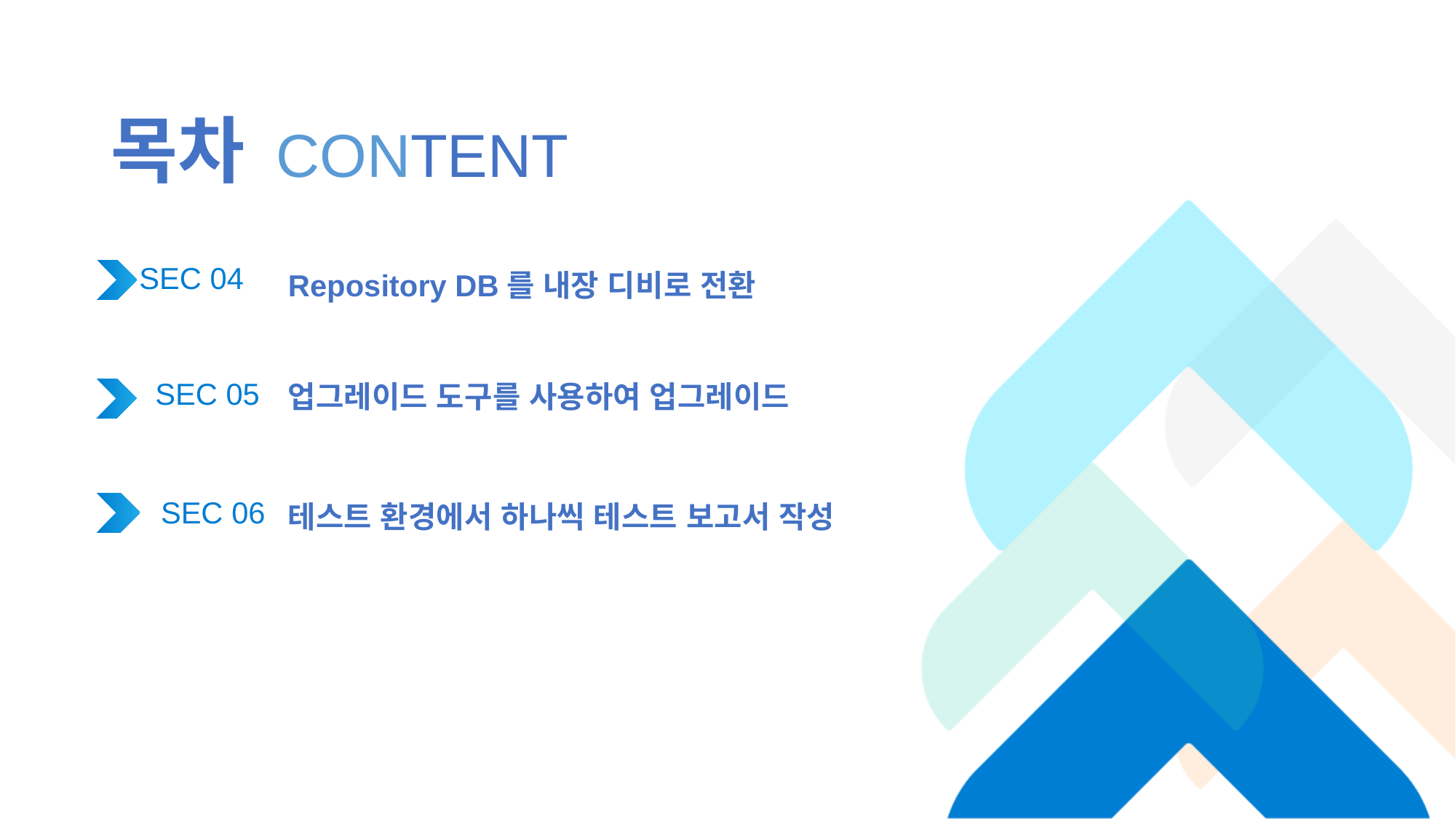

# 목차 CONTENT
Repository DB를 내장 디비로 전환
SEC 04

업그레이드 도구를 사용하여 업그레이드
SEC 05

SEC 06

테스트 환경에서 하나씩 테스트 보고서 작성